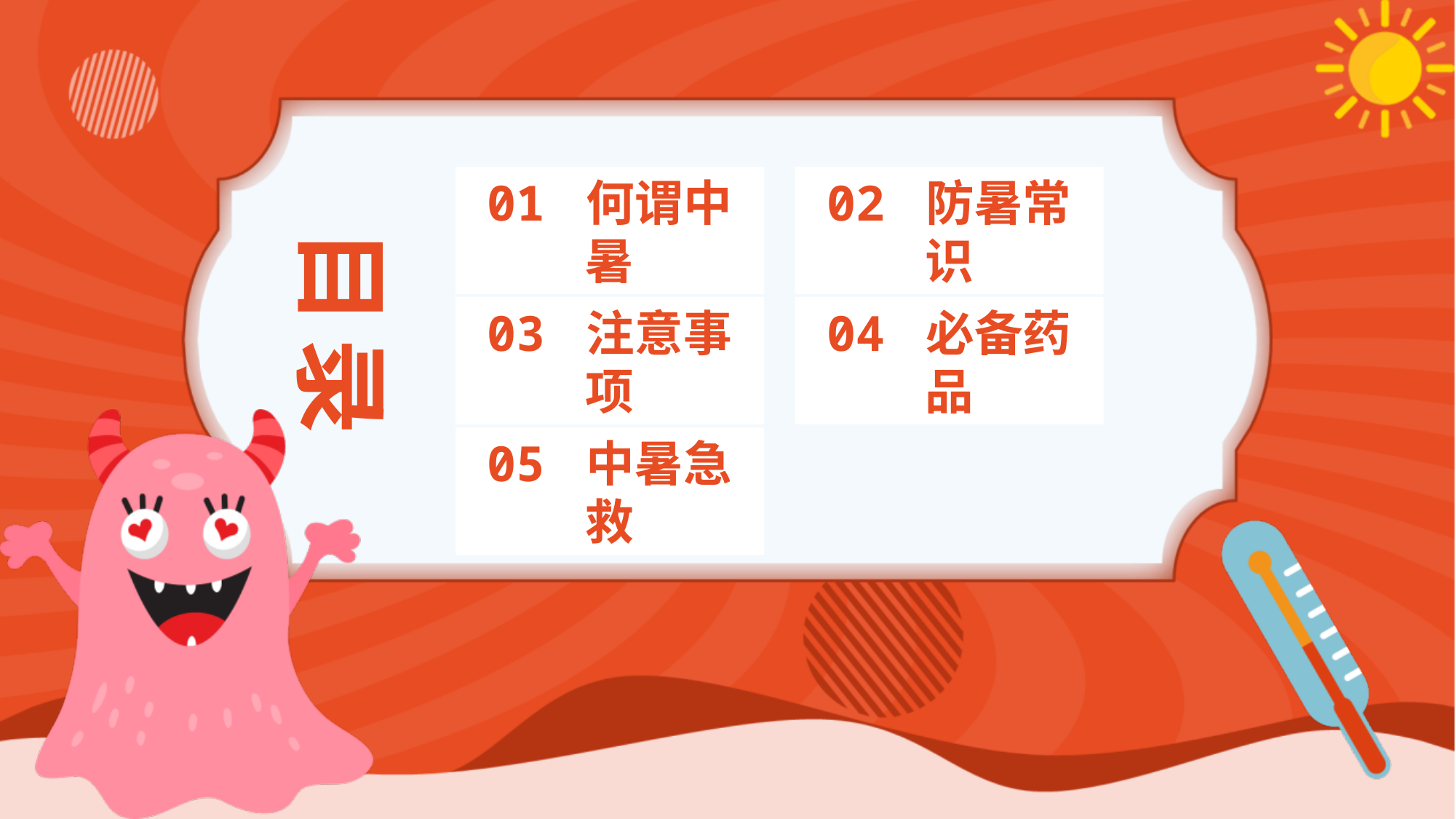

01 何谓中暑
02 防暑常识
目录
03 注意事项
04 必备药品
05 中暑急救
https://www.ypppt.com/